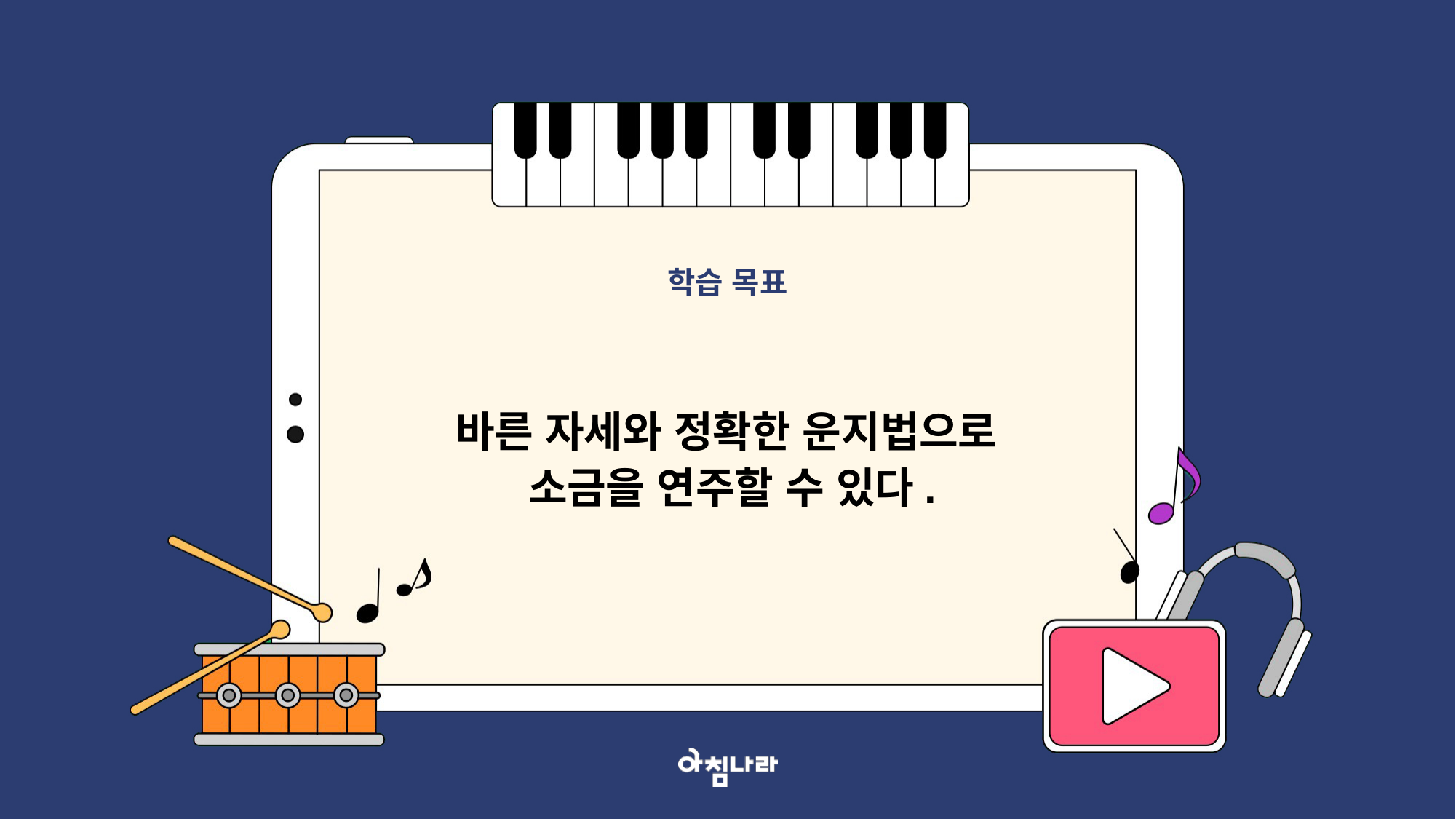

학습 목표
바른 자세와 정확한 운지법으로
소금을 연주할 수 있다.